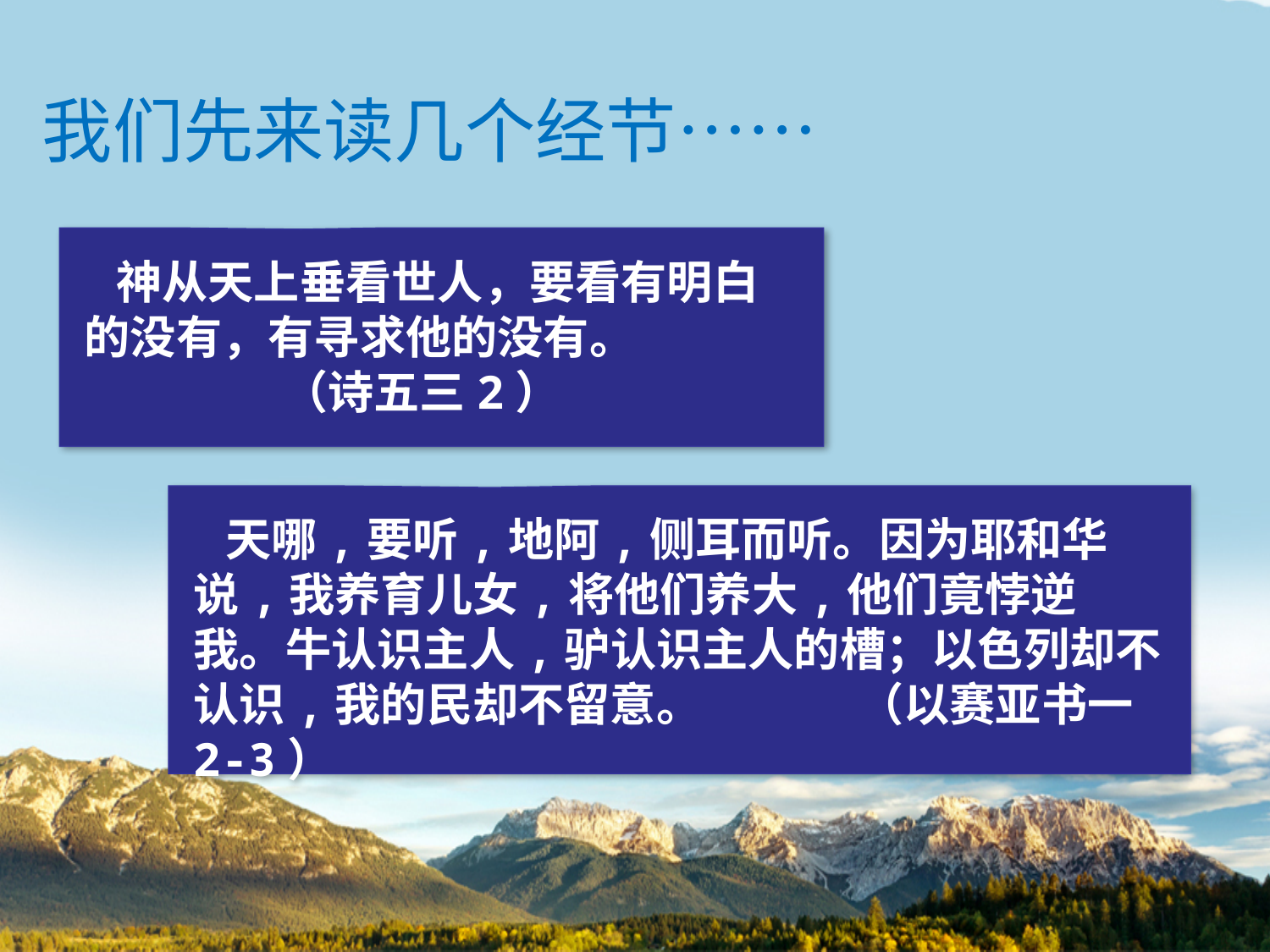

我们先来读几个经节……
  神从天上垂看世人，要看有明白的没有，有寻求他的没有。
                  （诗五三2）
  天哪,要听,地阿,侧耳而听。因为耶和华说,我养育儿女,将他们养大,他们竟悖逆我。牛认识主人,驴认识主人的槽；以色列却不认识,我的民却不留意。               （以赛亚书一2-3）